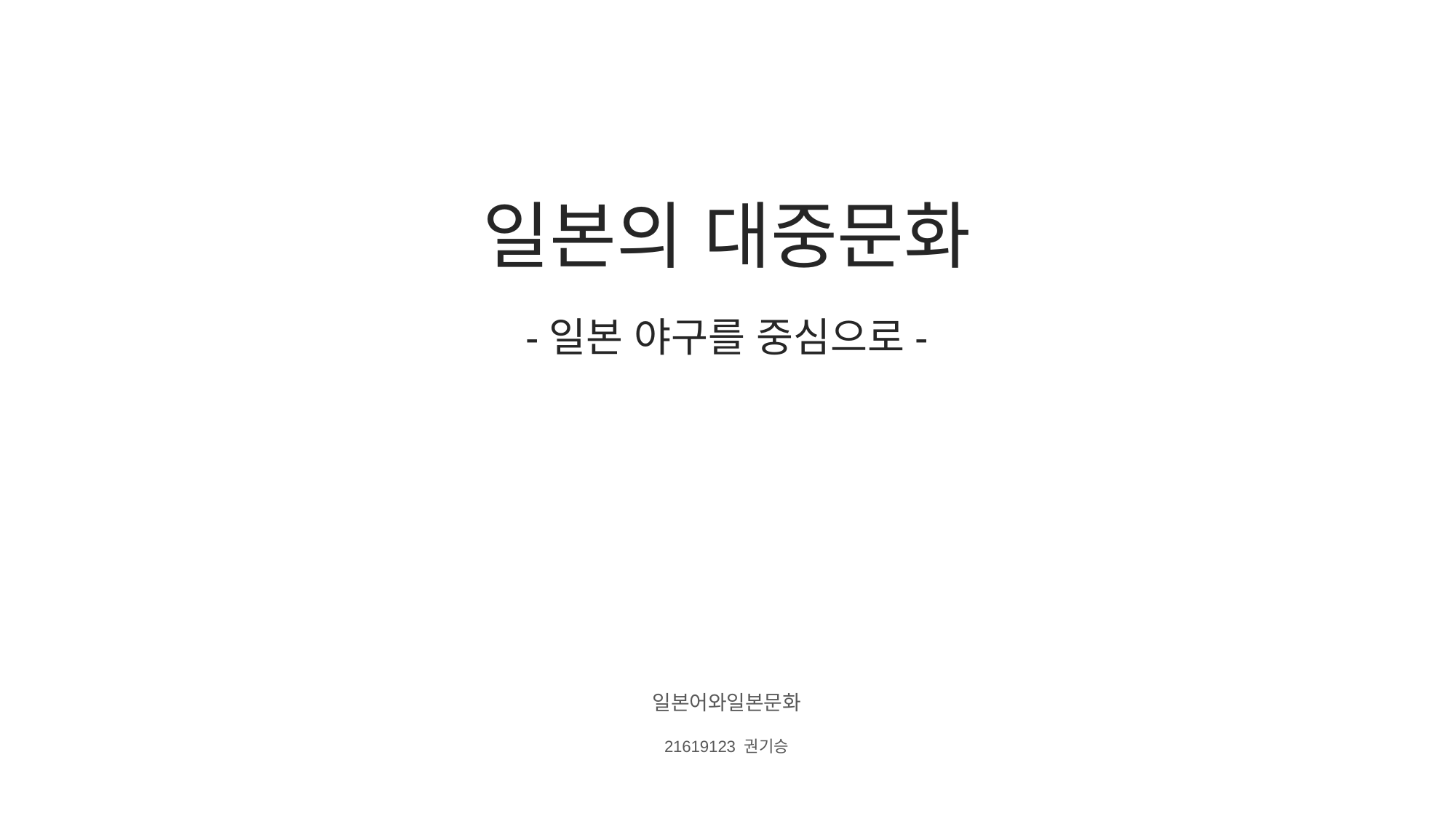

일본의 대중문화
-일본 야구를 중심으로-
일본어와일본문화
21619123 권기승